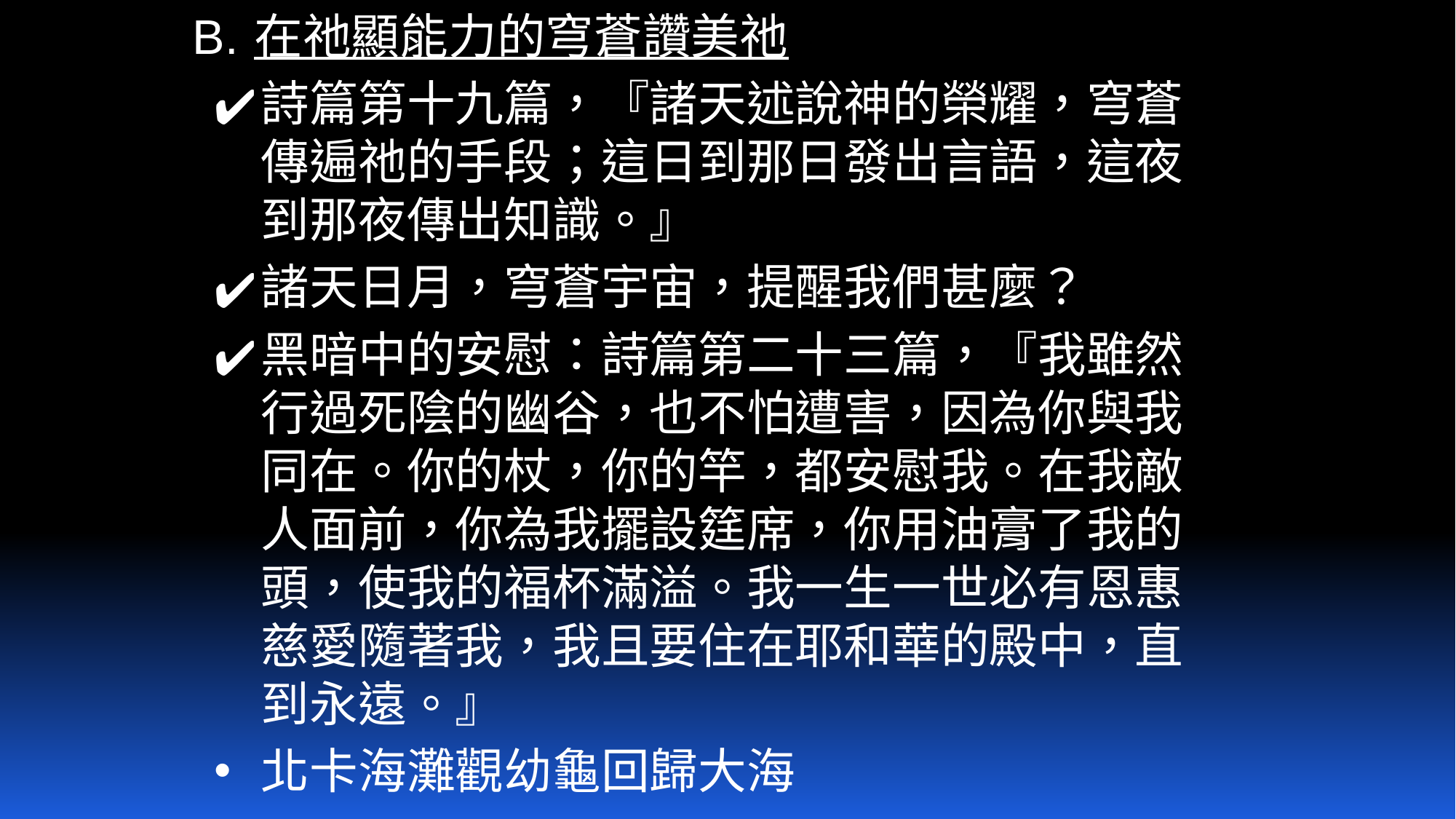

在祂顯能力的穹蒼讚美祂
詩篇第十九篇，『諸天述說神的榮耀，穹蒼傳遍祂的手段；這日到那日發出言語，這夜到那夜傳出知識。』
諸天日月，穹蒼宇宙，提醒我們甚麼？
黑暗中的安慰：詩篇第二十三篇，『我雖然行過死陰的幽谷，也不怕遭害，因為你與我同在。你的杖，你的竿，都安慰我。在我敵人面前，你為我擺設筳席，你用油膏了我的頭，使我的福杯滿溢。我一生一世必有恩惠慈愛隨著我，我且要住在耶和華的殿中，直到永遠。』
北卡海灘觀幼龜回歸大海